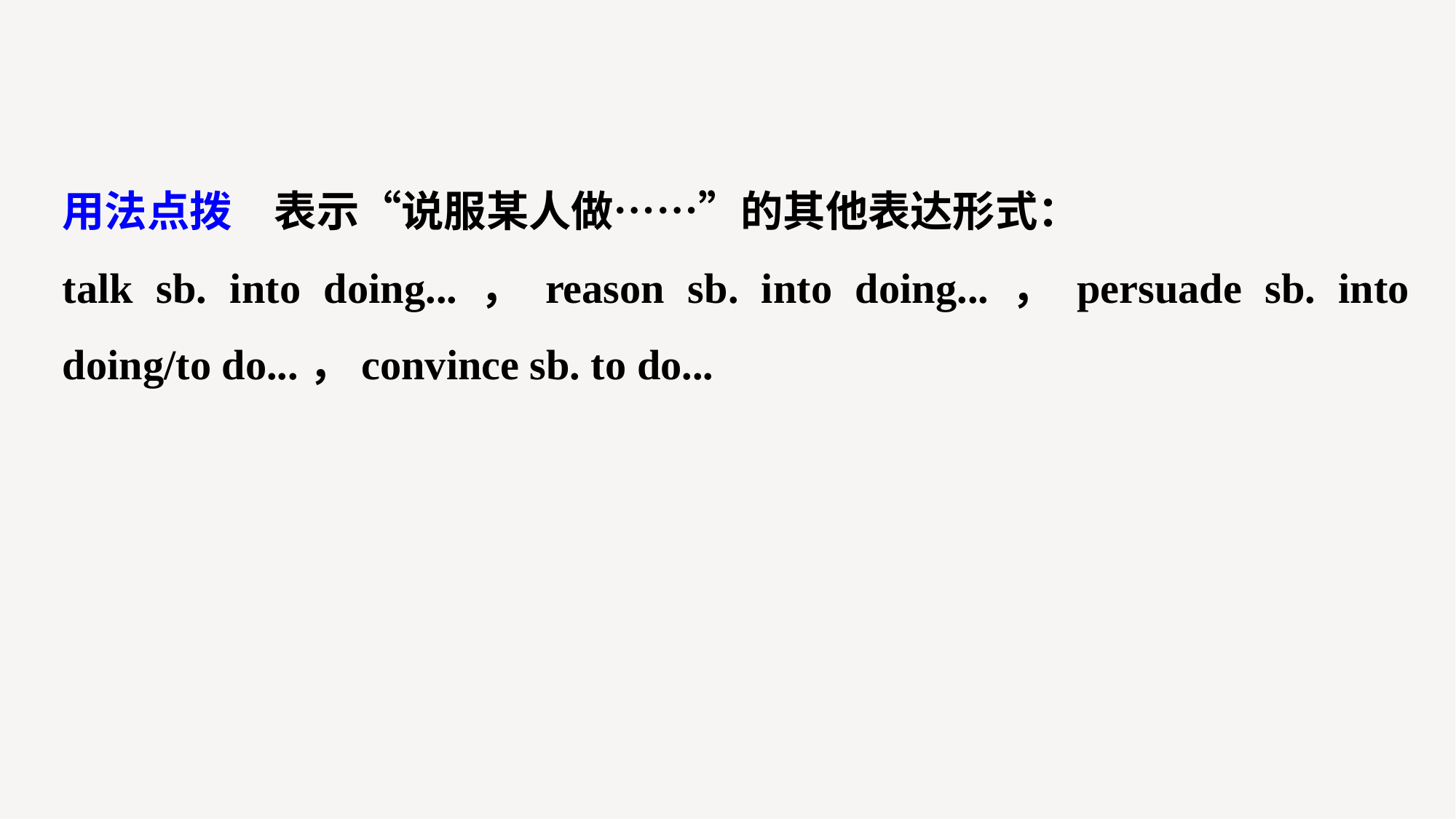

用法点拨　表示“说服某人做……”的其他表达形式：
talk sb. into doing...，reason sb. into doing...，persuade sb. into doing/to do...，convince sb. to do...